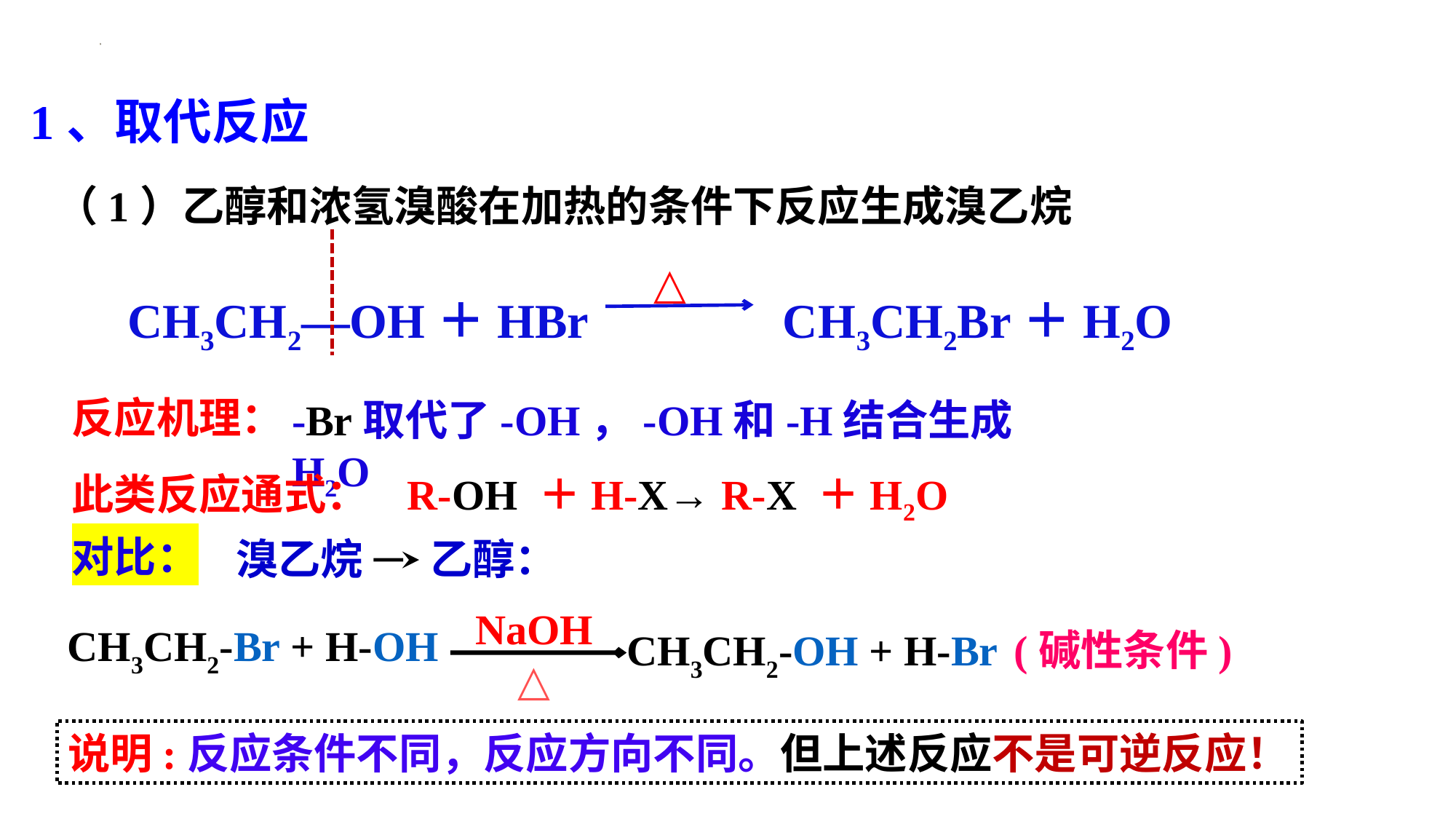

1、取代反应
（1）乙醇和浓氢溴酸在加热的条件下反应生成溴乙烷
CH3CH2—OH＋HBr                CH3CH2Br＋H2O
△
反应机理：
-Br取代了-OH，-OH和-H结合生成H2O
此类反应通式：
R-OH ＋H-X→ R-X ＋H2O
对比：
溴乙烷       乙醇：

NaOH
△

CH3CH2-Br + H-OH
 CH3CH2-OH + H-Br
(碱性条件)
说明:反应条件不同，反应方向不同。但上述反应不是可逆反应！